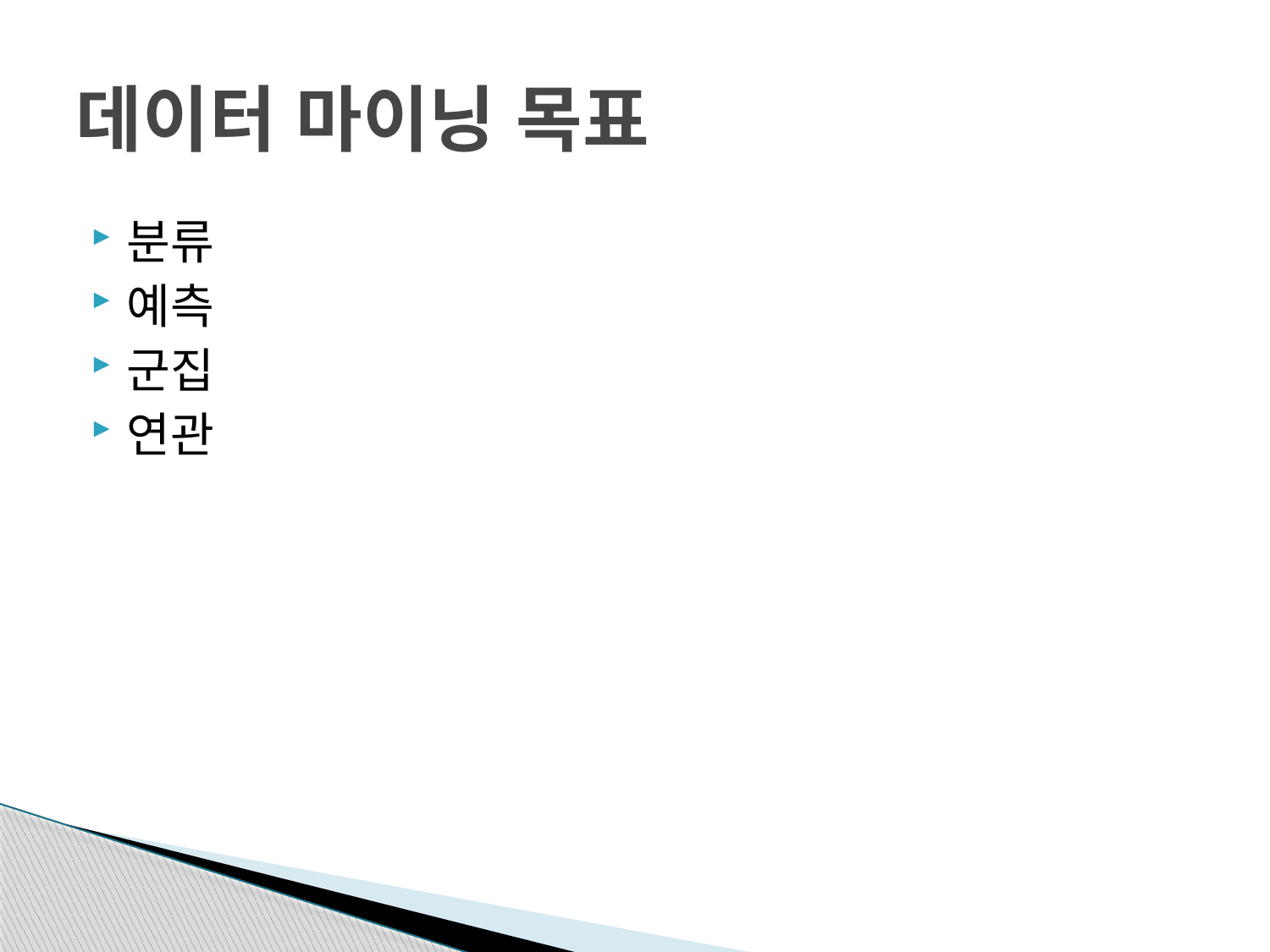

# 데이터 마이닝 목표
분류
예측
군집
연관